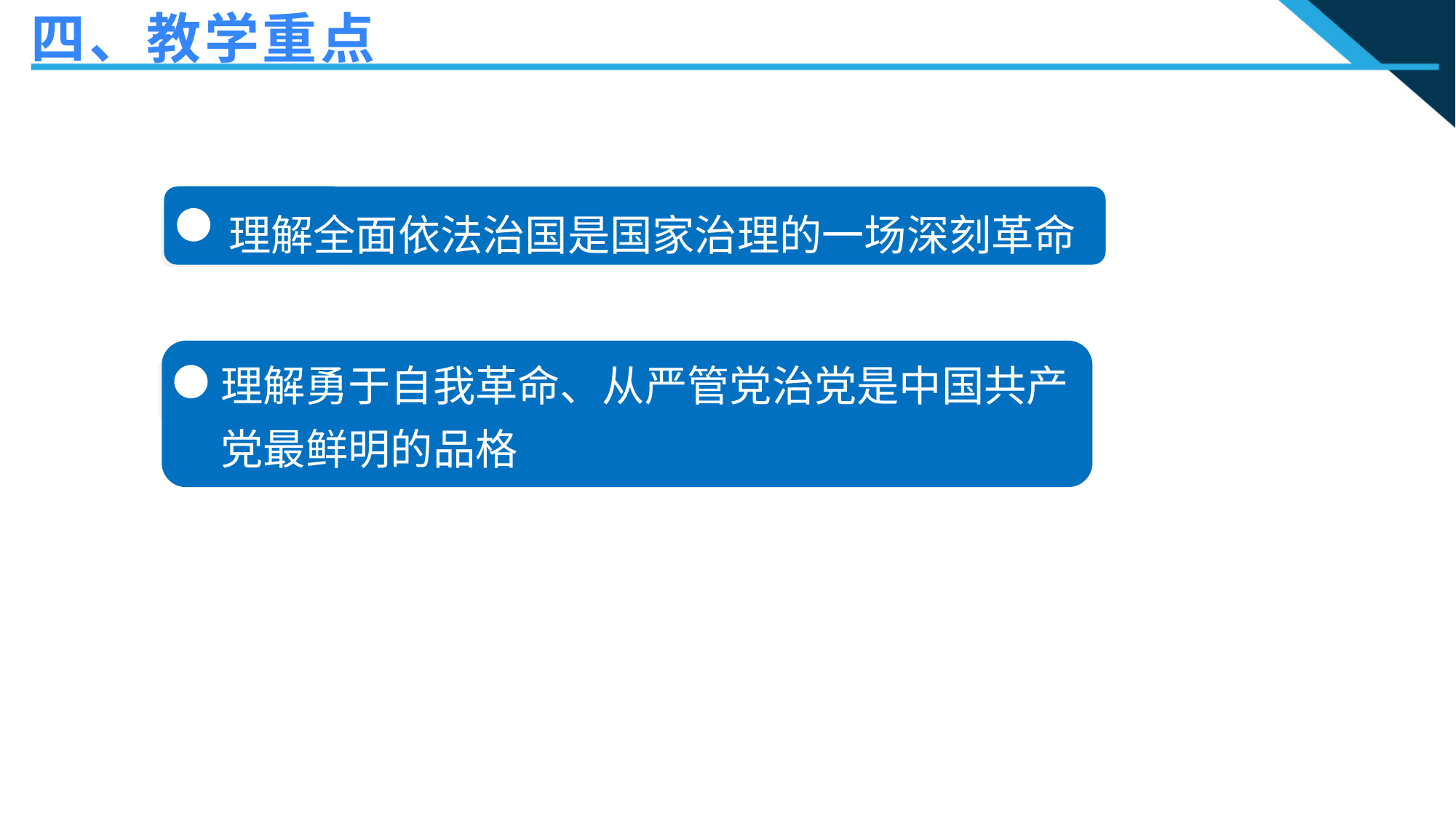

四、教学重点
理解全面依法治国是国家治理的一场深刻革命

理解勇于自我革命、从严管党治党是中国共产党最鲜明的品格